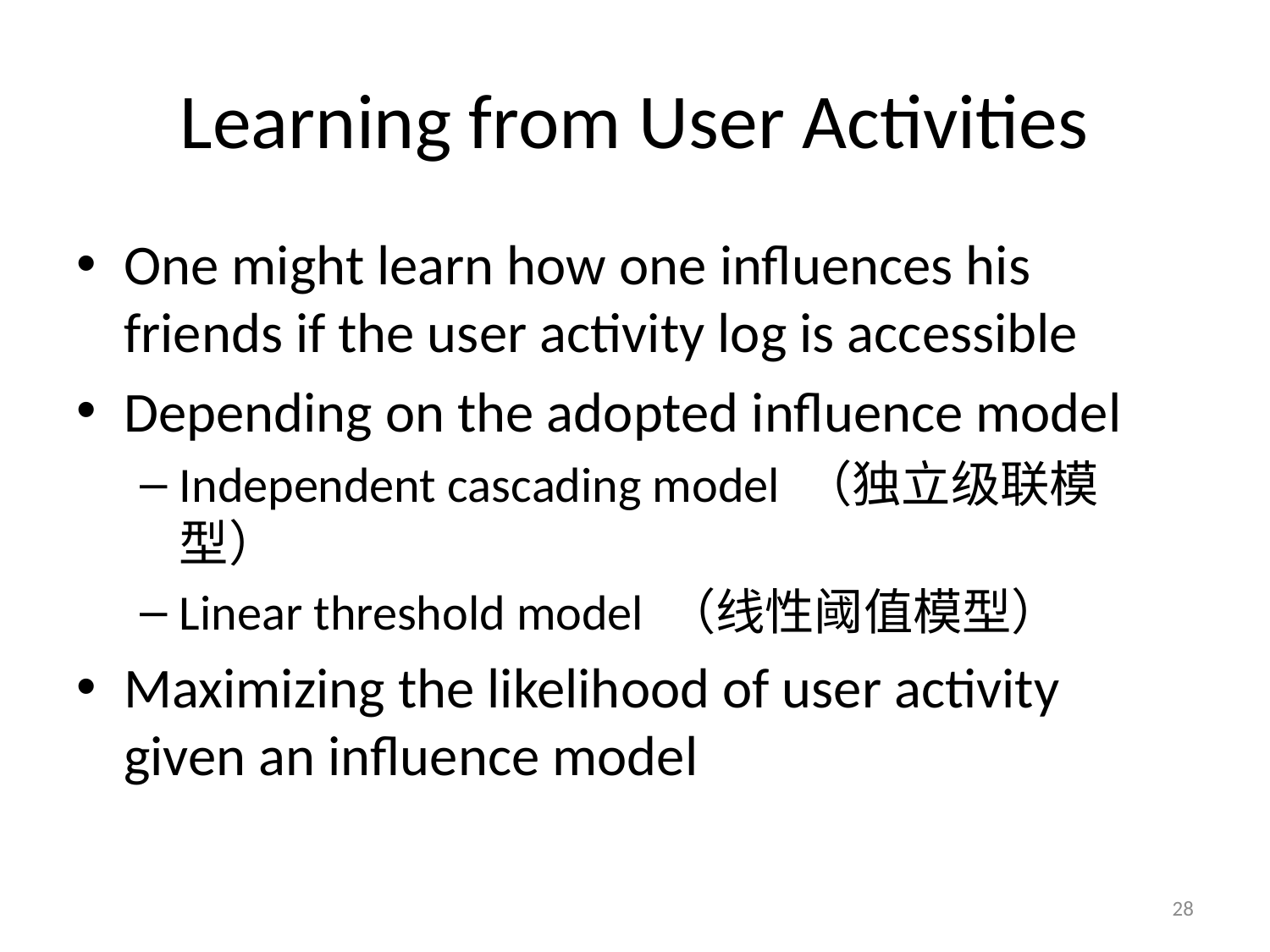

# Learning from User Activities
One might learn how one influences his friends if the user activity log is accessible
Depending on the adopted influence model
Independent cascading model （独立级联模型）
Linear threshold model （线性阈值模型）
Maximizing the likelihood of user activity given an influence model
28